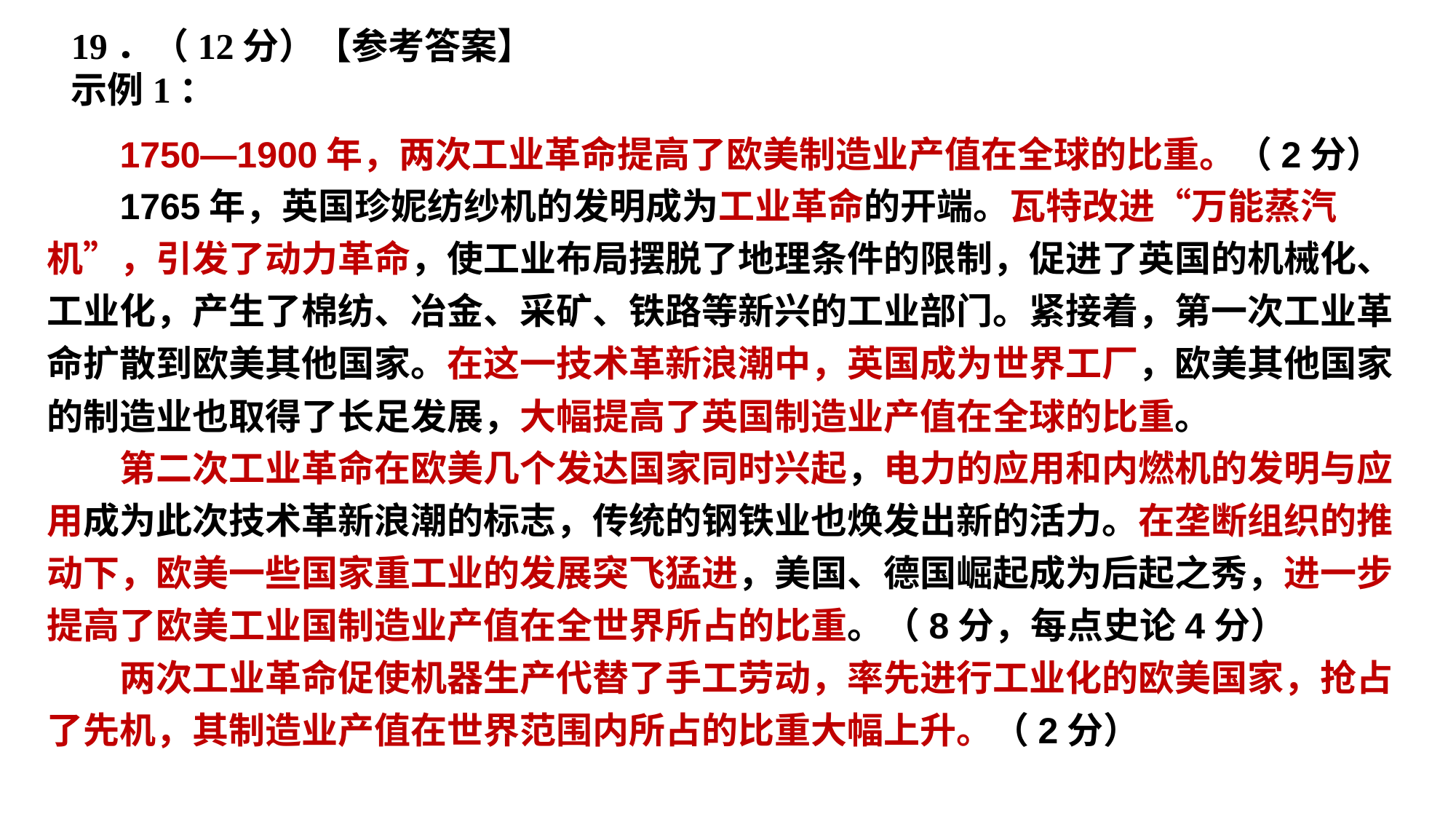

19．（12分）【参考答案】示例1：
1750—1900年，两次工业革命提高了欧美制造业产值在全球的比重。（2分）
1765年，英国珍妮纺纱机的发明成为工业革命的开端。瓦特改进“万能蒸汽机”，引发了动力革命，使工业布局摆脱了地理条件的限制，促进了英国的机械化、工业化，产生了棉纺、冶金、采矿、铁路等新兴的工业部门。紧接着，第一次工业革命扩散到欧美其他国家。在这一技术革新浪潮中，英国成为世界工厂，欧美其他国家的制造业也取得了长足发展，大幅提高了英国制造业产值在全球的比重。
第二次工业革命在欧美几个发达国家同时兴起，电力的应用和内燃机的发明与应用成为此次技术革新浪潮的标志，传统的钢铁业也焕发出新的活力。在垄断组织的推动下，欧美一些国家重工业的发展突飞猛进，美国、德国崛起成为后起之秀，进一步提高了欧美工业国制造业产值在全世界所占的比重。（8分，每点史论4分）
两次工业革命促使机器生产代替了手工劳动，率先进行工业化的欧美国家，抢占了先机，其制造业产值在世界范围内所占的比重大幅上升。（2分）